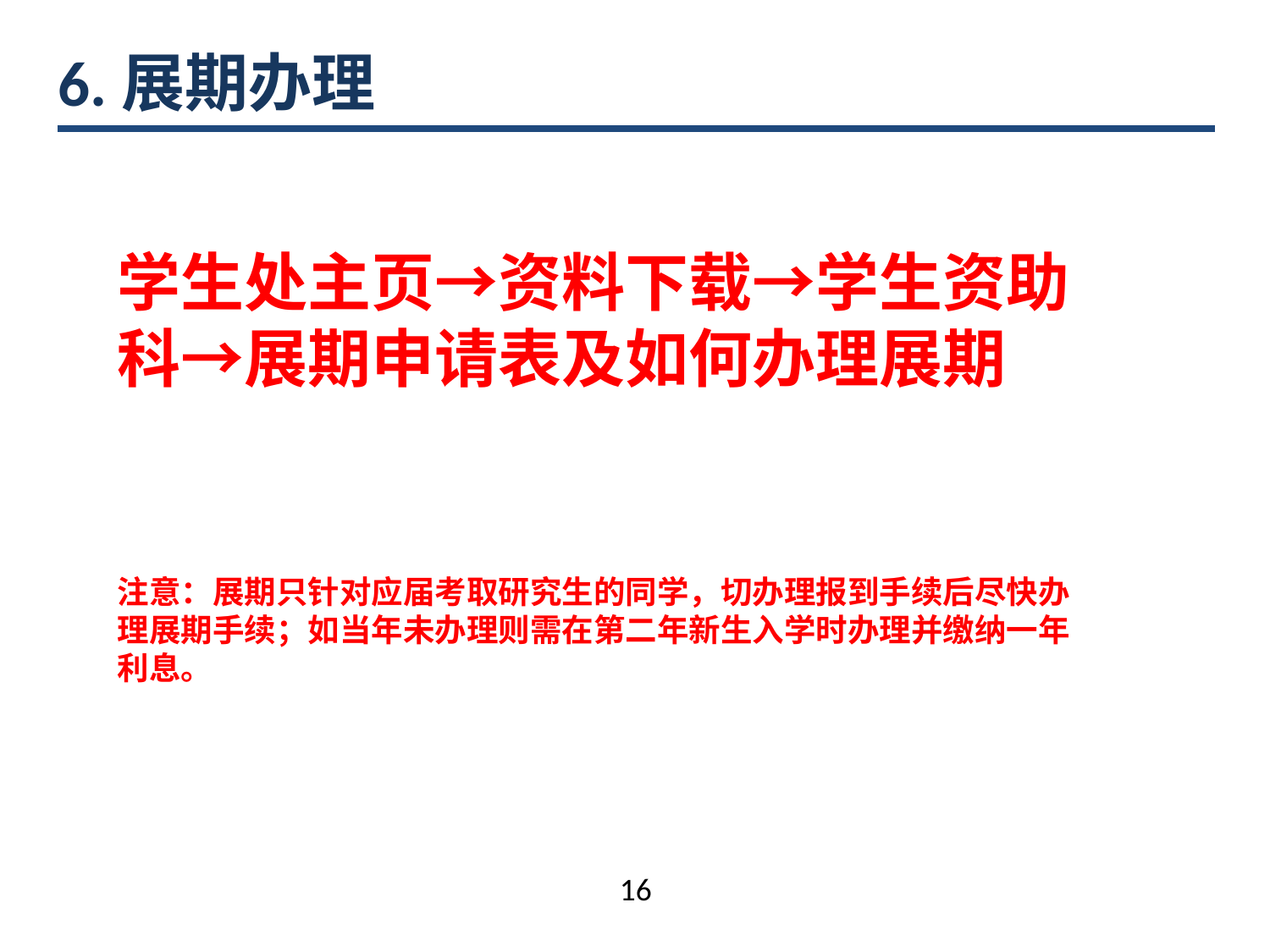

6.展期办理
学生处主页→资料下载→学生资助科→展期申请表及如何办理展期

注意：展期只针对应届考取研究生的同学，切办理报到手续后尽快办理展期手续；如当年未办理则需在第二年新生入学时办理并缴纳一年利息。

16